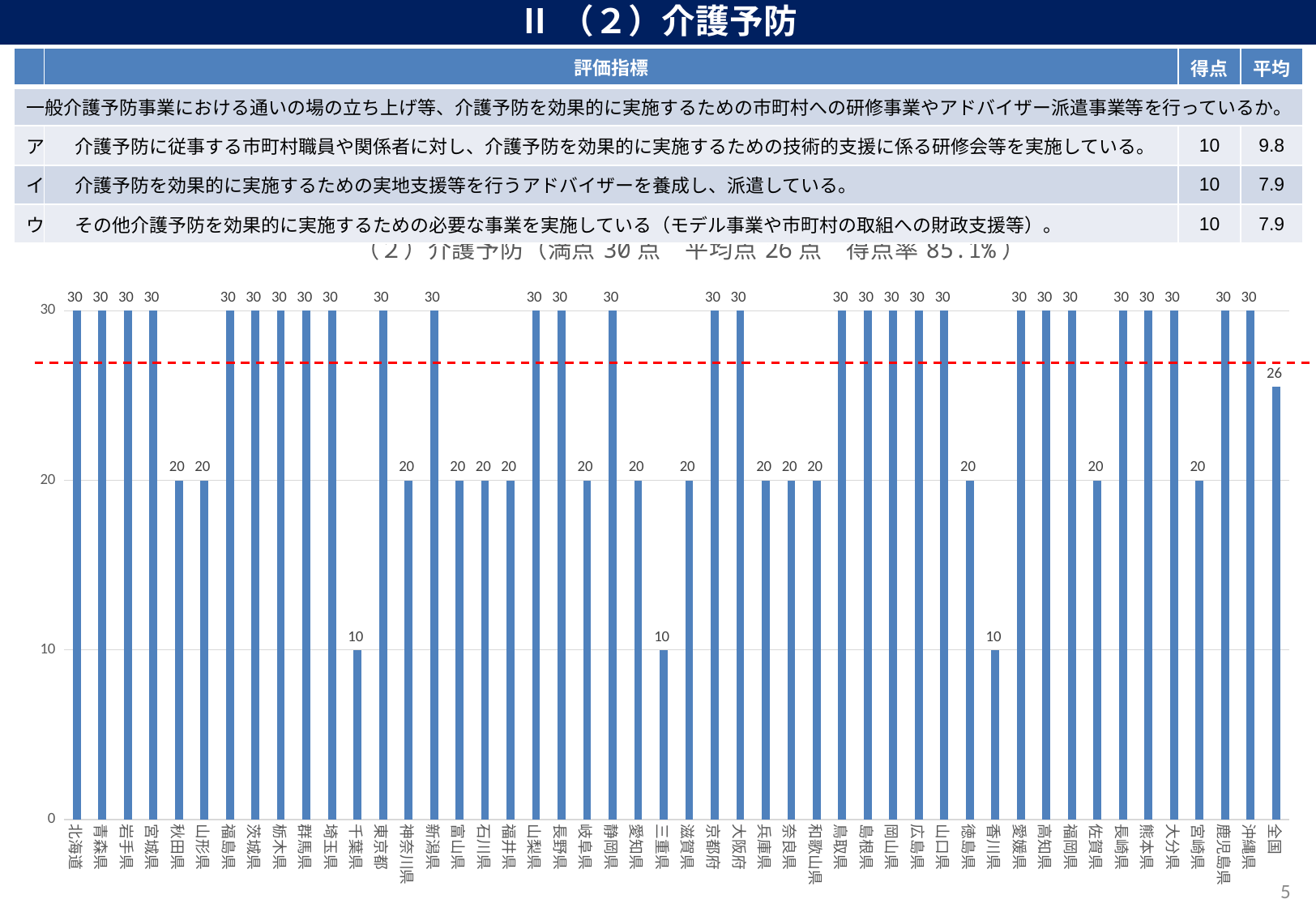

Ⅱ（２）介護予防
|  | 評価指標 | 得点 | 平均 |
| --- | --- | --- | --- |
| 一般介護予防事業における通いの場の立ち上げ等、介護予防を効果的に実施するための市町村への研修事業やアドバイザー派遣事業等を行っているか。 |  |  |  |
| ア | 介護予防に従事する市町村職員や関係者に対し、介護予防を効果的に実施するための技術的支援に係る研修会等を実施している。 | 10 | 9.8 |
| イ | 介護予防を効果的に実施するための実地支援等を行うアドバイザーを養成し、派遣している。 | 10 | 7.9 |
| ウ | その他介護予防を効果的に実施するための必要な事業を実施している（モデル事業や市町村の取組への財政支援等）。 | 10 | 7.9 |

### Chart: （２）介護予防（満点30点　平均点26点　得点率85.1%）

| Category | (2)介護予防 |
|---|---|
| 北海道 | 30.0 |
| 青森県 | 30.0 |
| 岩手県 | 30.0 |
| 宮城県 | 30.0 |
| 秋田県 | 20.0 |
| 山形県 | 20.0 |
| 福島県 | 30.0 |
| 茨城県 | 30.0 |
| 栃木県 | 30.0 |
| 群馬県 | 30.0 |
| 埼玉県 | 30.0 |
| 千葉県 | 10.0 |
| 東京都 | 30.0 |
| 神奈川県 | 20.0 |
| 新潟県 | 30.0 |
| 富山県 | 20.0 |
| 石川県 | 20.0 |
| 福井県 | 20.0 |
| 山梨県 | 30.0 |
| 長野県 | 30.0 |
| 岐阜県 | 20.0 |
| 静岡県 | 30.0 |
| 愛知県 | 20.0 |
| 三重県 | 10.0 |
| 滋賀県 | 20.0 |
| 京都府 | 30.0 |
| 大阪府 | 30.0 |
| 兵庫県 | 20.0 |
| 奈良県 | 20.0 |
| 和歌山県 | 20.0 |
| 鳥取県 | 30.0 |
| 島根県 | 30.0 |
| 岡山県 | 30.0 |
| 広島県 | 30.0 |
| 山口県 | 30.0 |
| 徳島県 | 20.0 |
| 香川県 | 10.0 |
| 愛媛県 | 30.0 |
| 高知県 | 30.0 |
| 福岡県 | 30.0 |
| 佐賀県 | 20.0 |
| 長崎県 | 30.0 |
| 熊本県 | 30.0 |
| 大分県 | 30.0 |
| 宮崎県 | 20.0 |
| 鹿児島県 | 30.0 |
| 沖縄県 | 30.0 |
| 全国 | 25.53191489361702 |
5